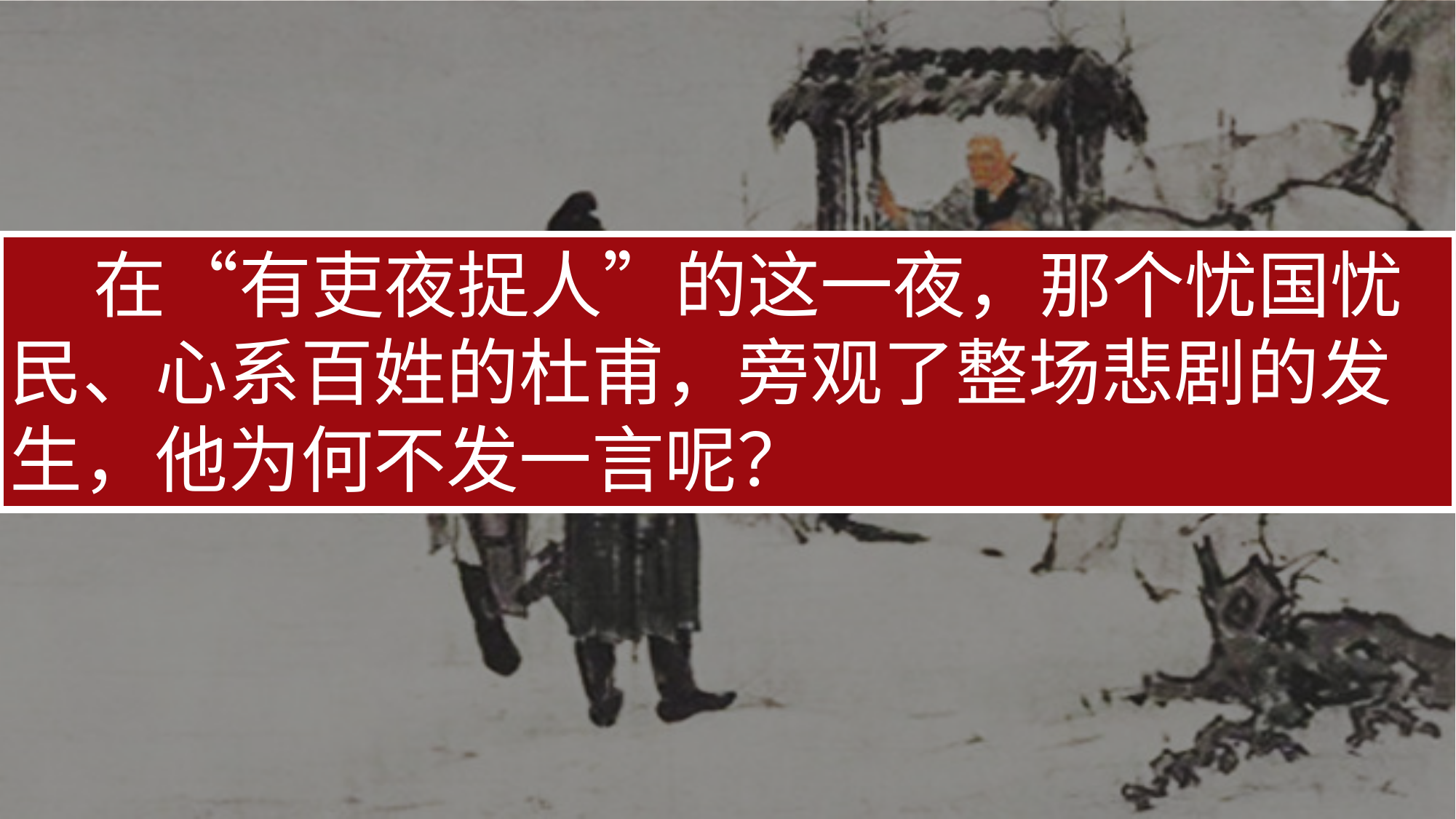

在“有吏夜捉人”的这一夜，那个忧国忧民、心系百姓的杜甫，旁观了整场悲剧的发生，他为何不发一言呢？